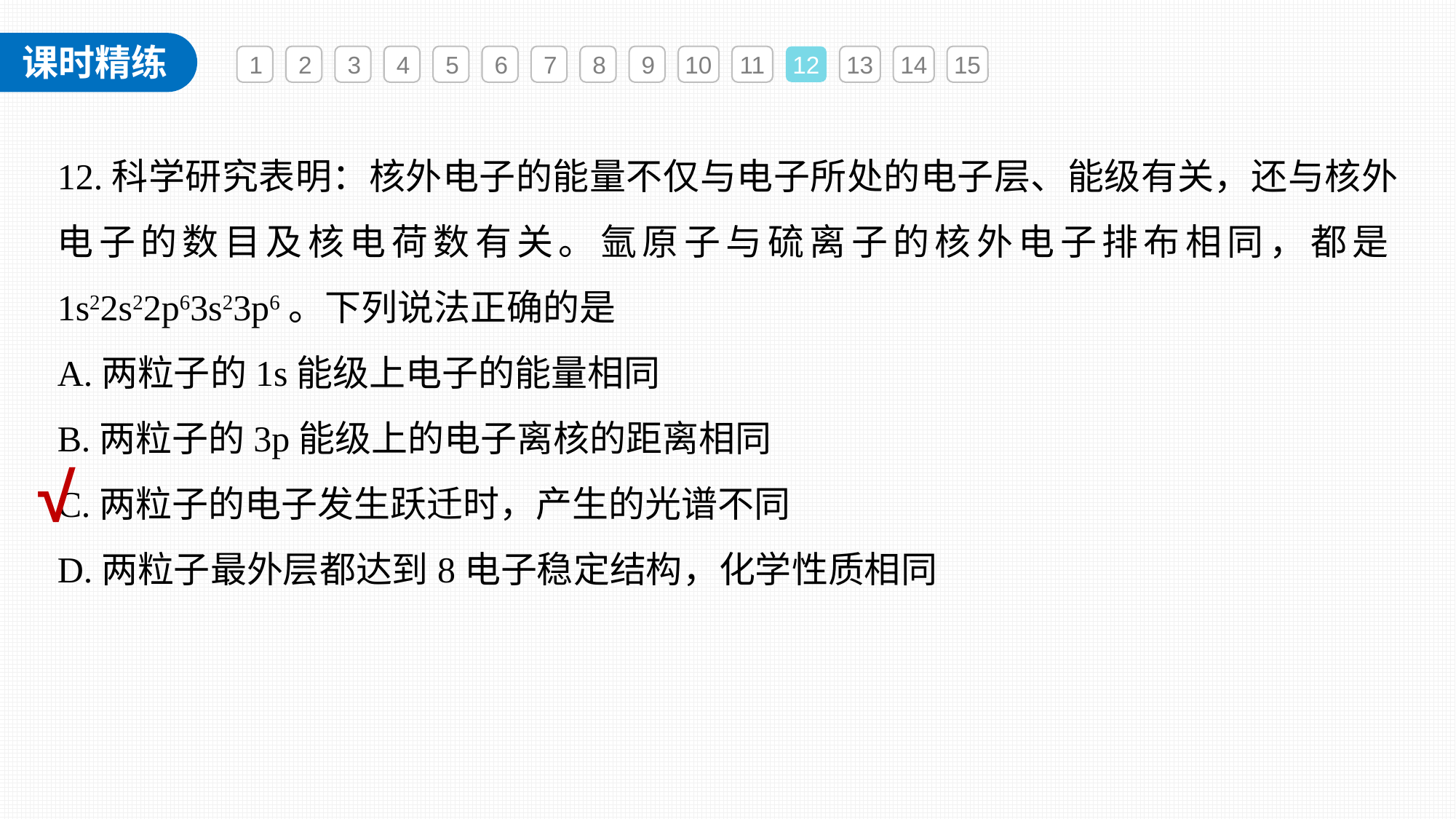

1
2
3
4
5
6
7
8
9
10
11
12
13
14
15
12.科学研究表明：核外电子的能量不仅与电子所处的电子层、能级有关，还与核外电子的数目及核电荷数有关。氩原子与硫离子的核外电子排布相同，都是1s22s22p63s23p6。下列说法正确的是
A.两粒子的1s能级上电子的能量相同
B.两粒子的3p能级上的电子离核的距离相同
C.两粒子的电子发生跃迁时，产生的光谱不同
D.两粒子最外层都达到8电子稳定结构，化学性质相同
√